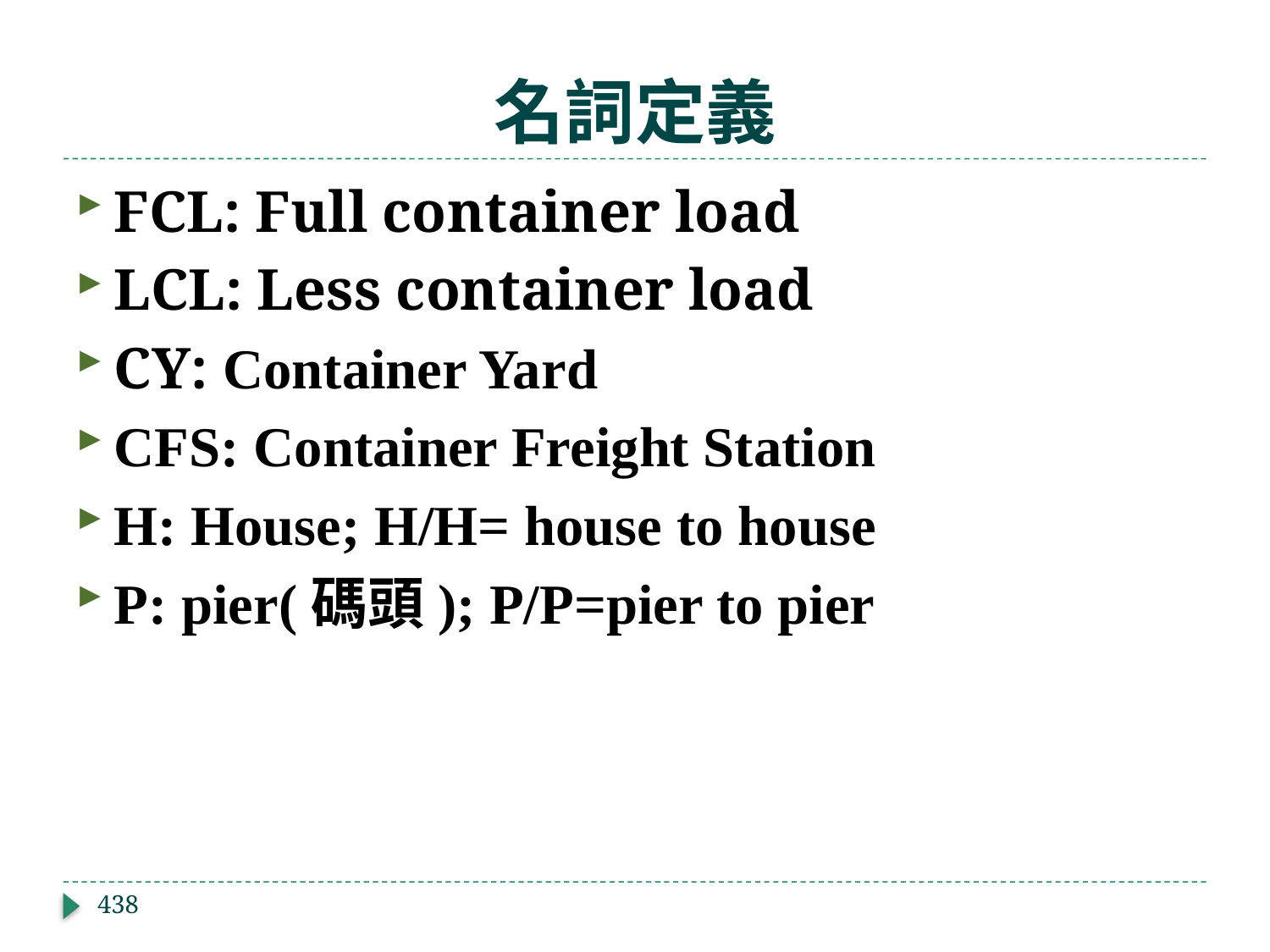

# 名詞定義
FCL: Full container load
LCL: Less container load
CY: Container Yard
CFS: Container Freight Station
H: House; H/H= house to house
P: pier(碼頭); P/P=pier to pier

438